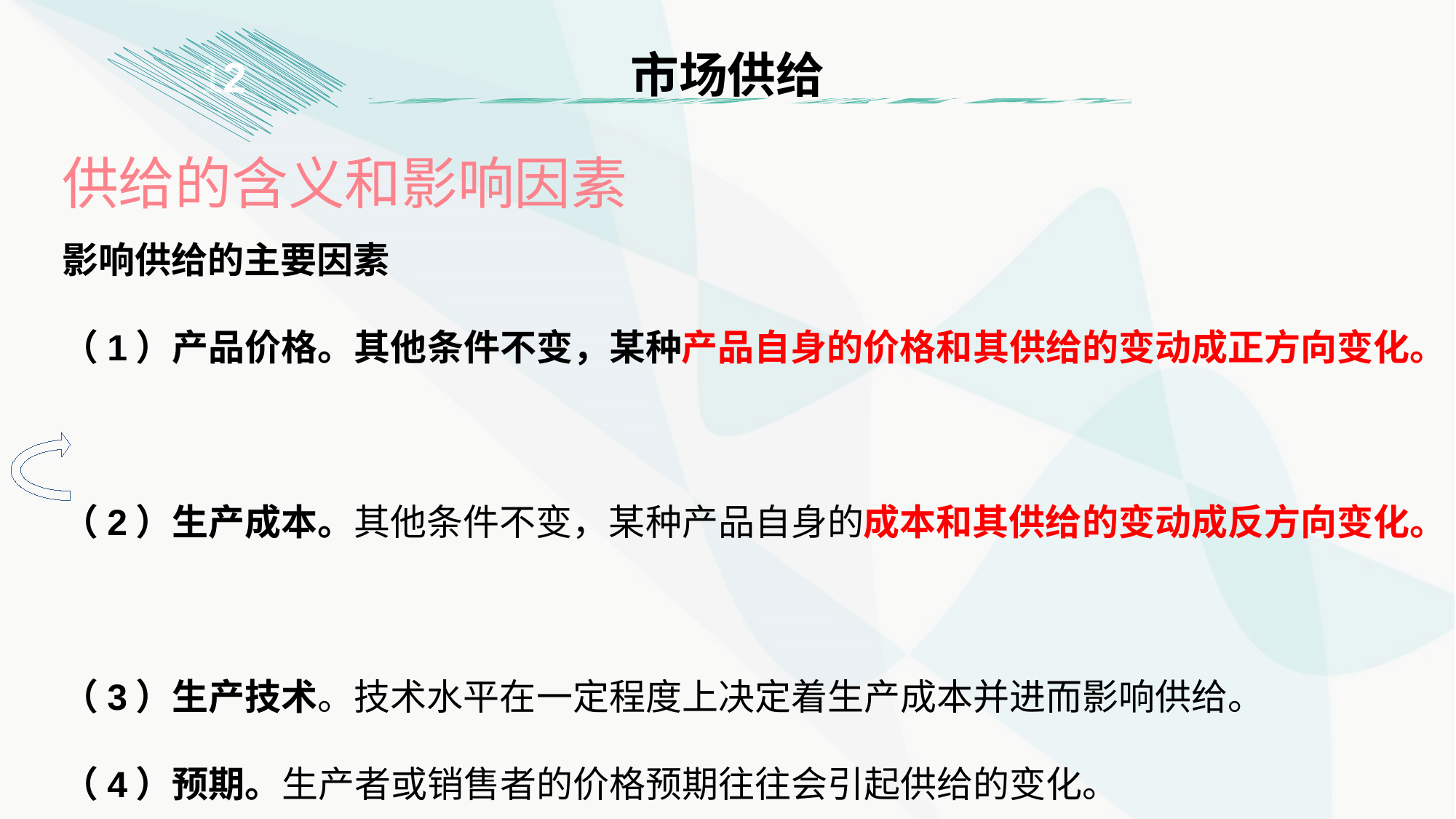

市场供给
1
2
供给的含义和影响因素
影响供给的主要因素
（1）产品价格。其他条件不变，某种产品自身的价格和其供给的变动成正方向变化。
（2）生产成本。其他条件不变，某种产品自身的成本和其供给的变动成反方向变化。
（3）生产技术。技术水平在一定程度上决定着生产成本并进而影响供给。
（4）预期。生产者或销售者的价格预期往往会引起供给的变化。
（5）相关产品的价格。
（6）其他因素。包括生产要素的价格以及国家政策等。